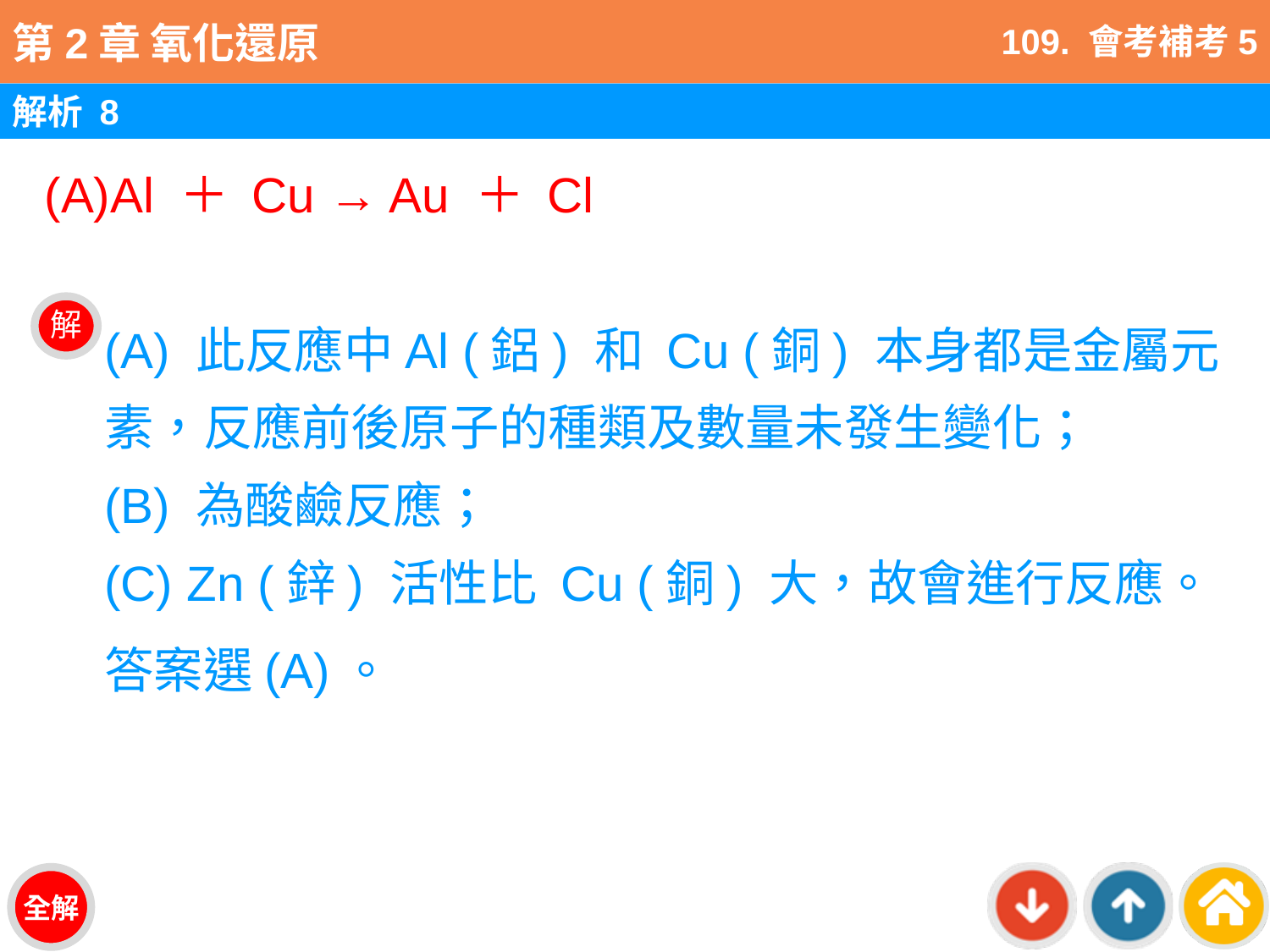

109. 會考補考5
解析 8
(A)Al ＋ Cu → Au ＋ Cl
(A) 此反應中Al (鋁) 和 Cu (銅) 本身都是金屬元素，反應前後原子的種類及數量未發生變化；
(B) 為酸鹼反應；
(C) Zn (鋅) 活性比 Cu (銅) 大，故會進行反應。
答案選(A)。
解
全解